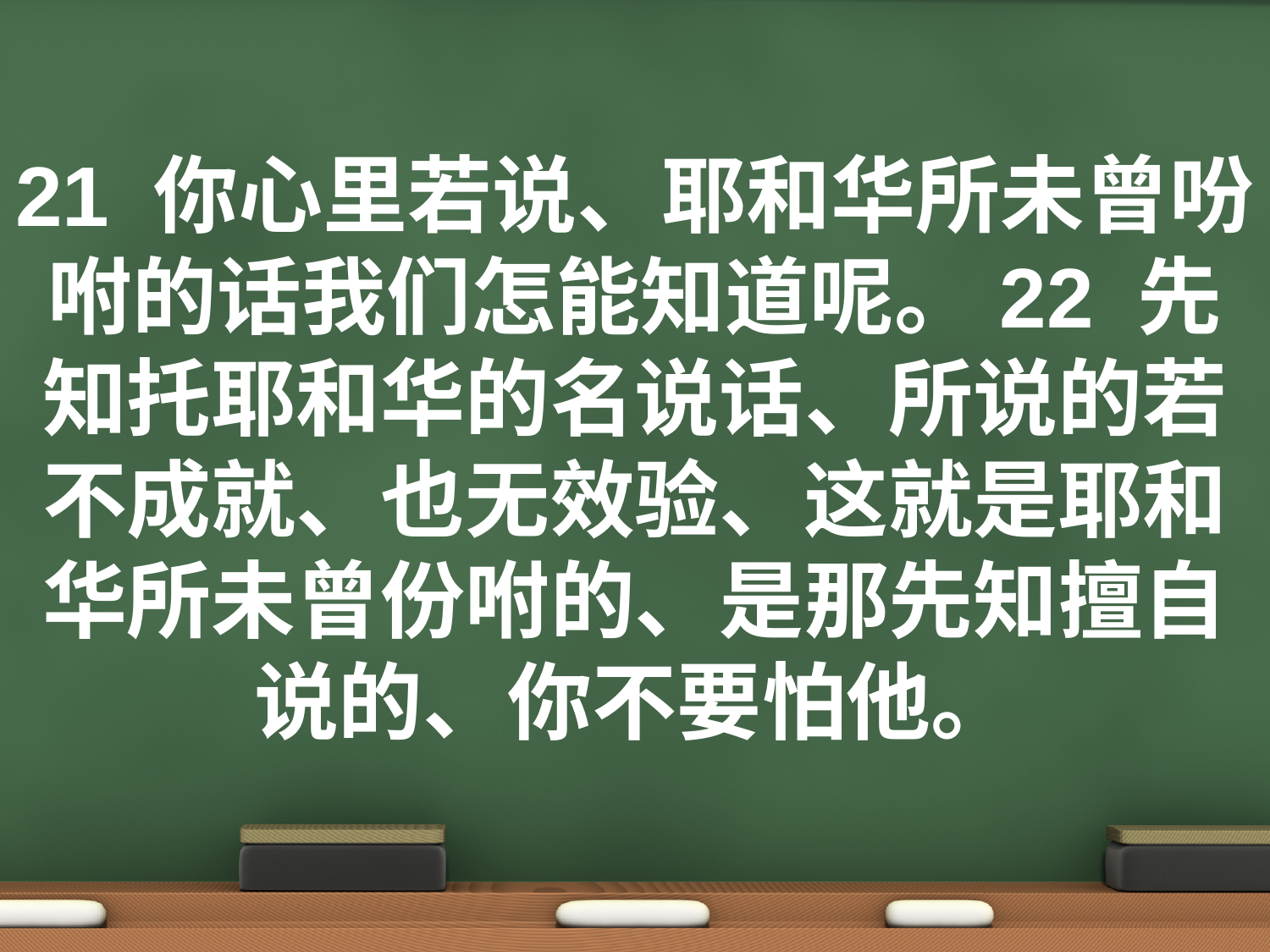

21 你心里若说、耶和华所未曾吩咐的话我们怎能知道呢。22 先知托耶和华的名说话、所说的若不成就、也无效验、这就是耶和华所未曾份咐的、是那先知擅自说的、你不要怕他。